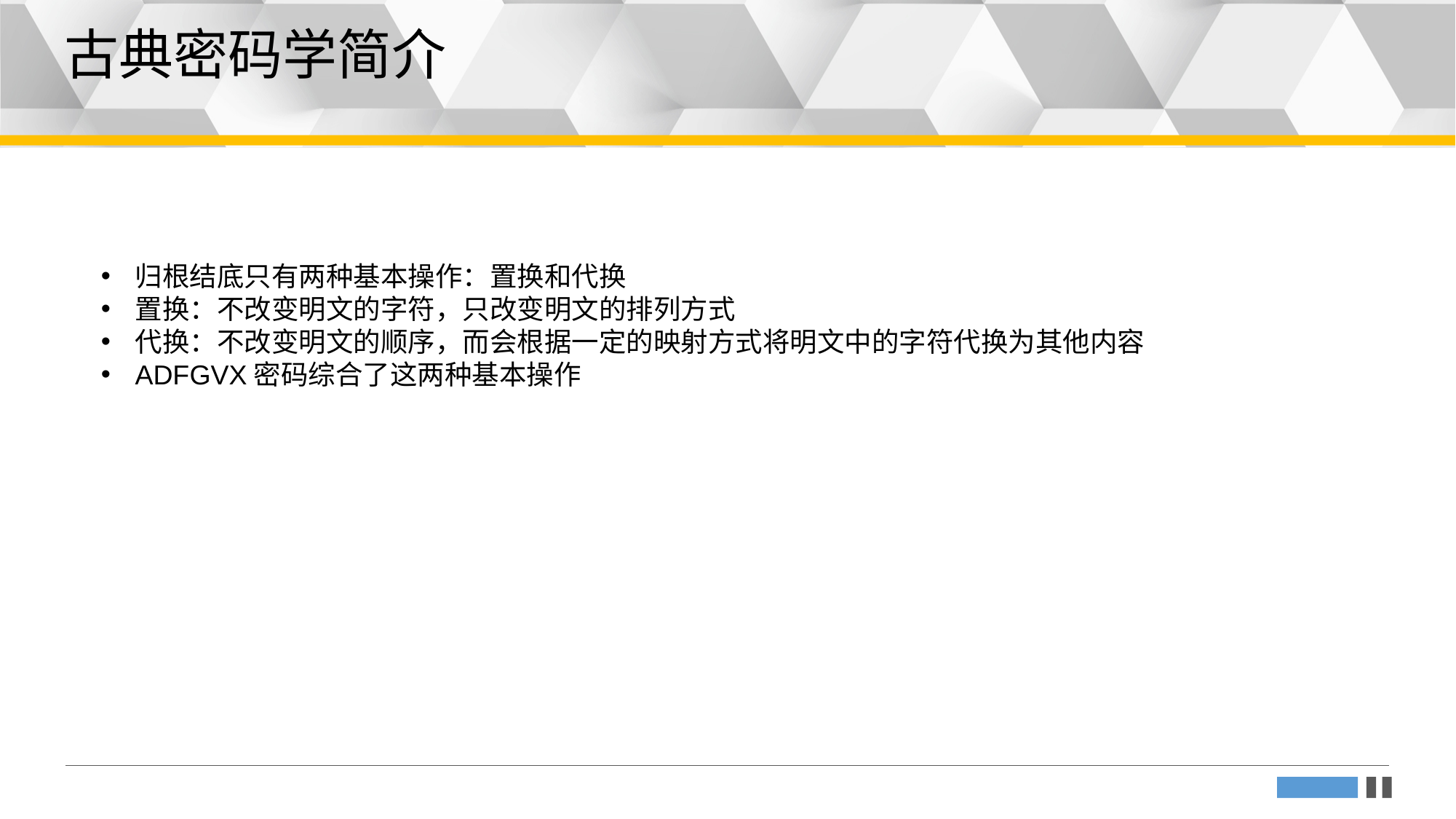

古典密码学简介
归根结底只有两种基本操作：置换和代换
置换：不改变明文的字符，只改变明文的排列方式
代换：不改变明文的顺序，而会根据一定的映射方式将明文中的字符代换为其他内容
ADFGVX密码综合了这两种基本操作